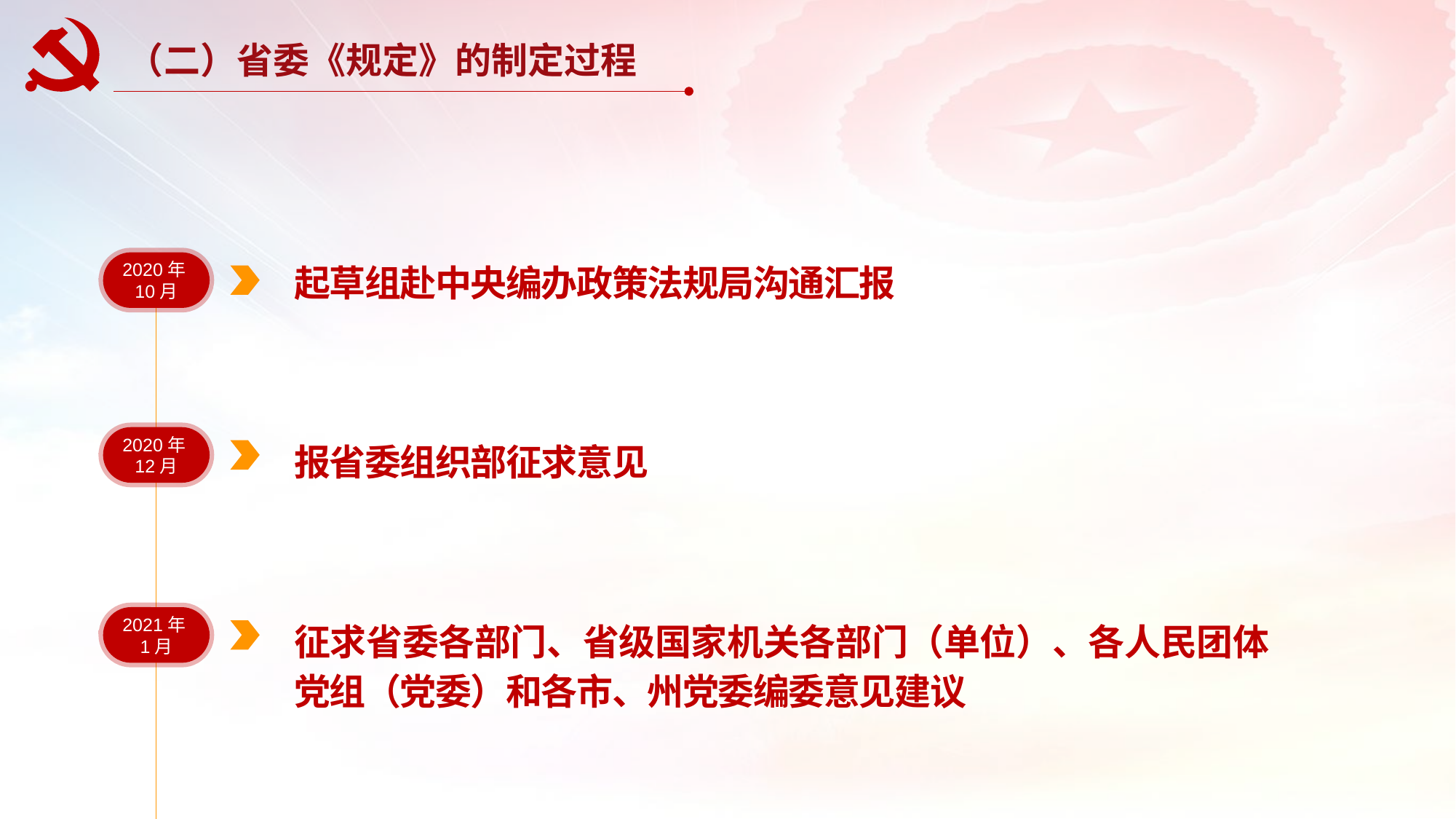

（二）省委《规定》的制定过程
起草组赴中央编办政策法规局沟通汇报
2020年10月

2020年12月
报省委组织部征求意见

2021年1月
征求省委各部门、省级国家机关各部门（单位）、各人民团体党组（党委）和各市、州党委编委意见建议